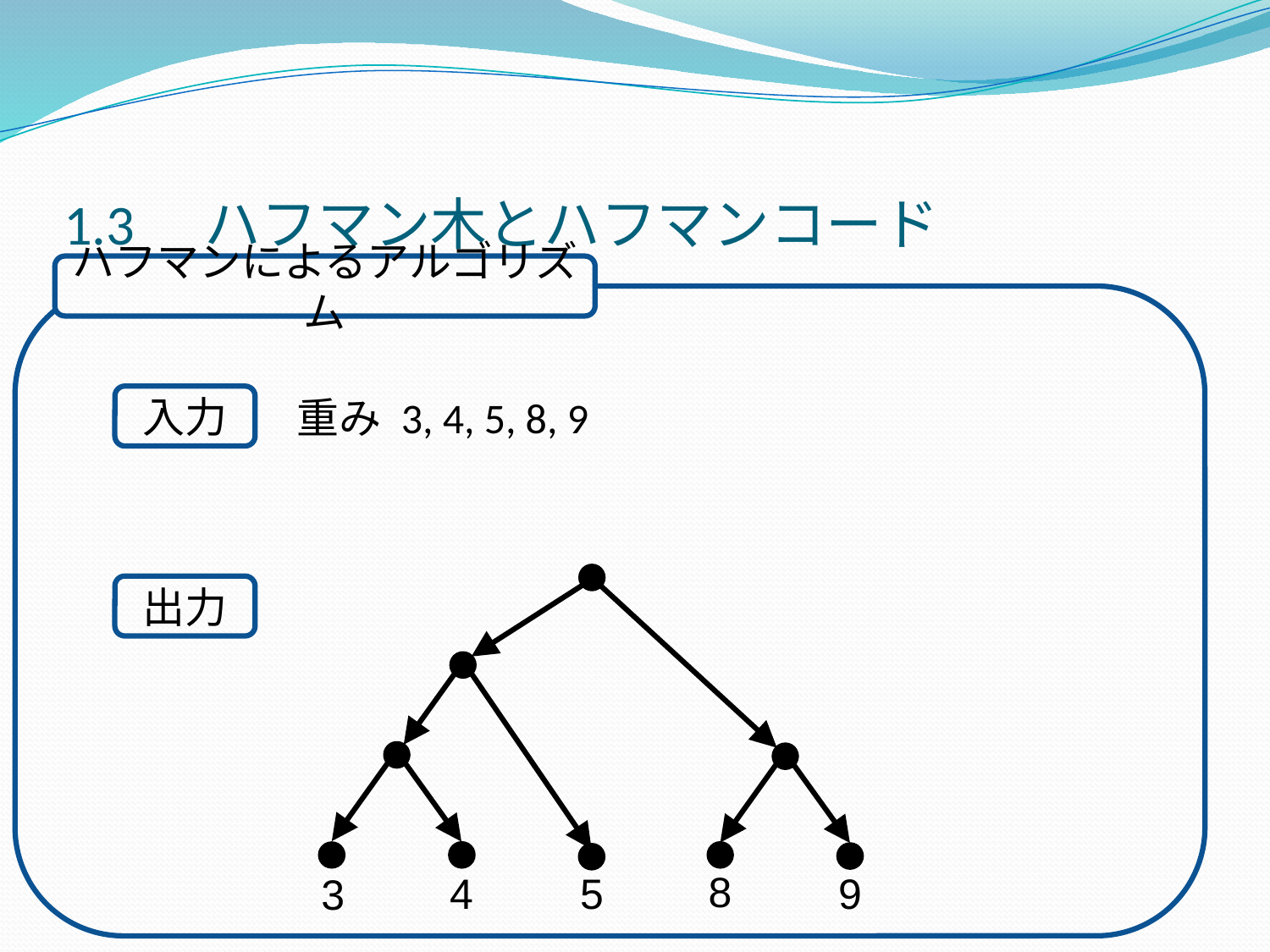

# 1.3　ハフマン木とハフマンコード
ハフマンによるアルゴリズム

                         重み 3, 4, 5, 8, 9

入力

出力

8
4
9
5
3